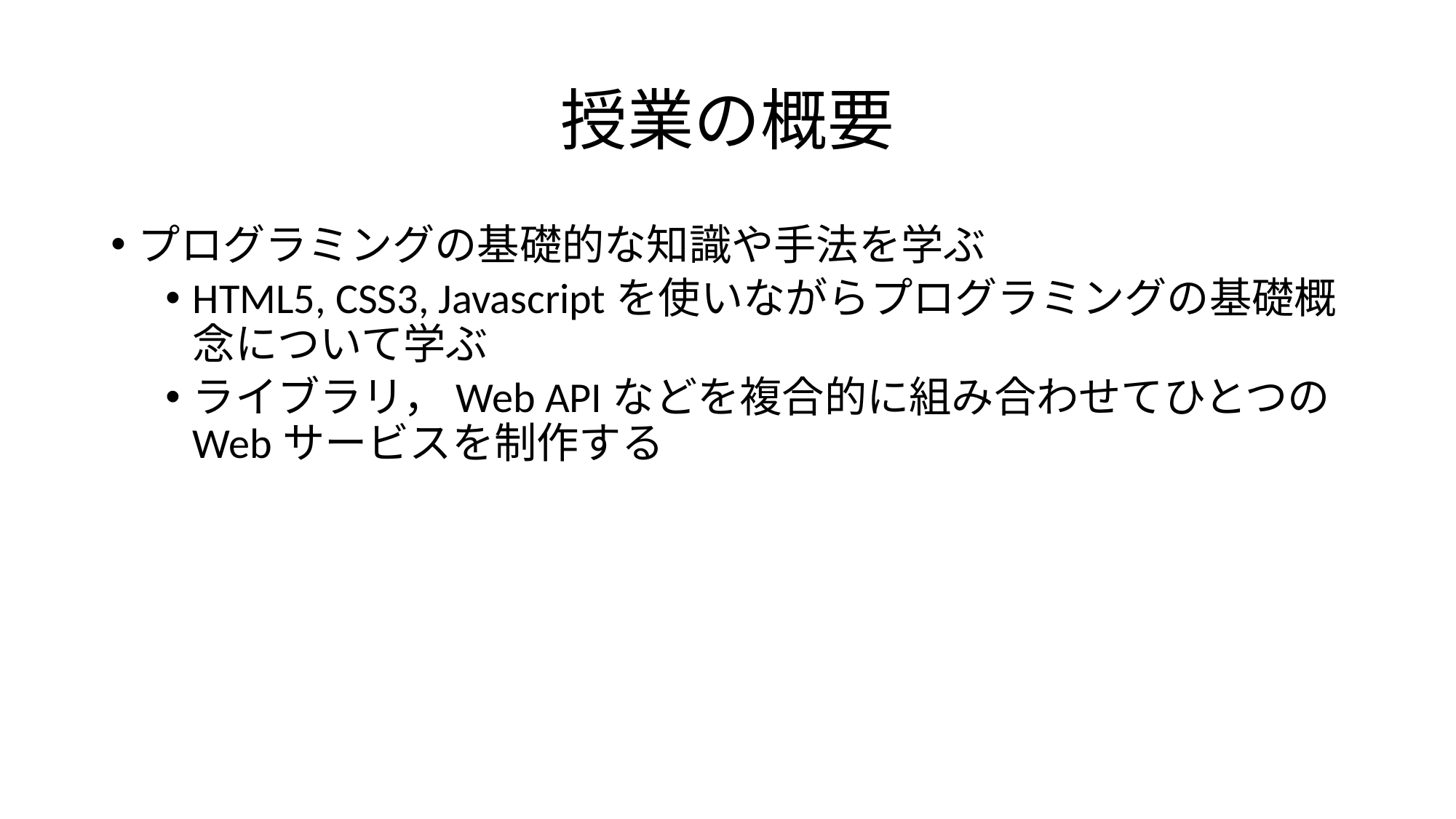

# 授業の概要
プログラミングの基礎的な知識や手法を学ぶ
HTML5, CSS3, Javascriptを使いながらプログラミングの基礎概念について学ぶ
ライブラリ，Web APIなどを複合的に組み合わせてひとつのWebサービスを制作する